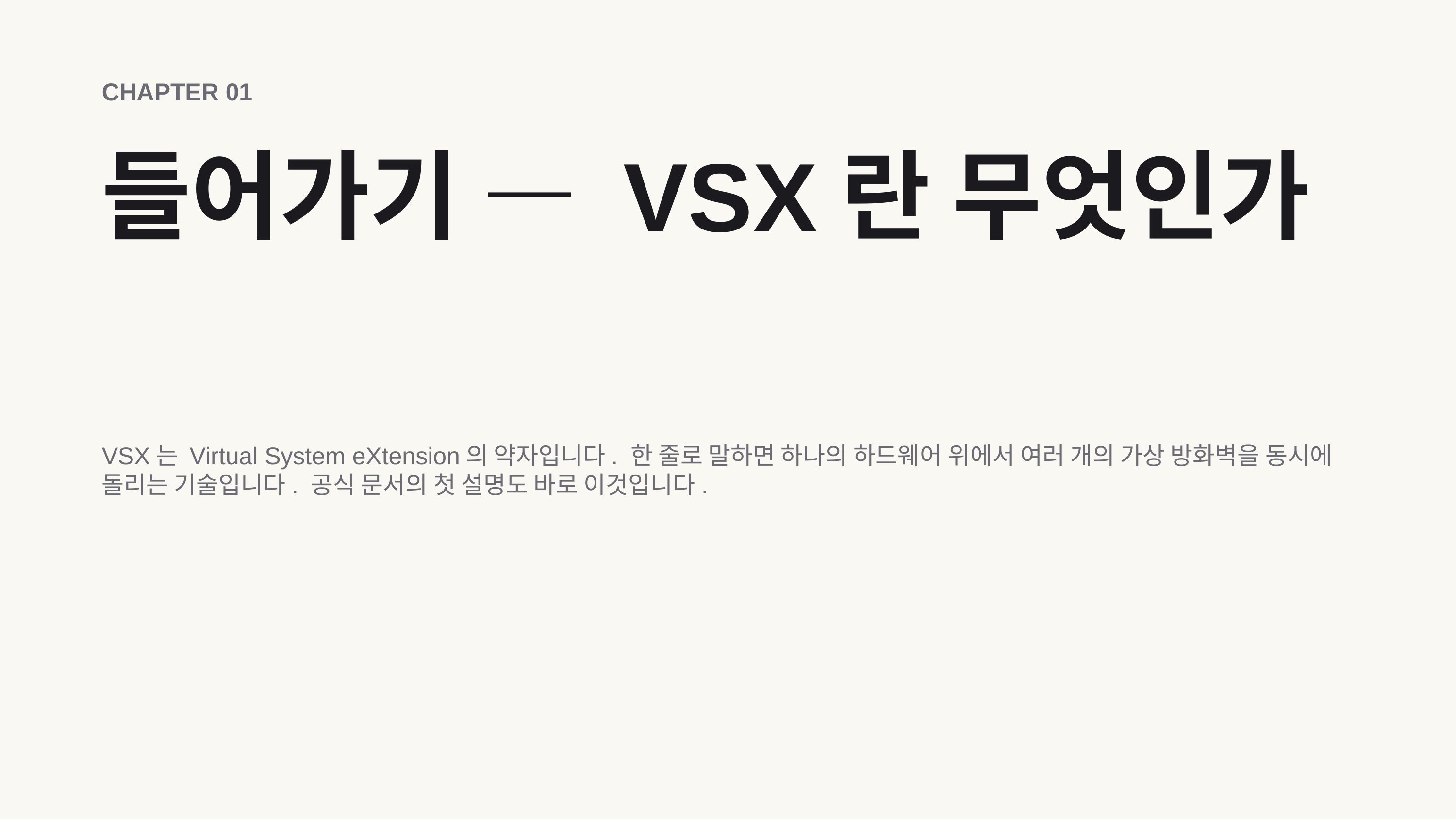

CHAPTER 01
들어가기 — VSX란 무엇인가
VSX는 Virtual System eXtension의 약자입니다. 한 줄로 말하면 하나의 하드웨어 위에서 여러 개의 가상 방화벽을 동시에 돌리는 기술입니다. 공식 문서의 첫 설명도 바로 이것입니다.